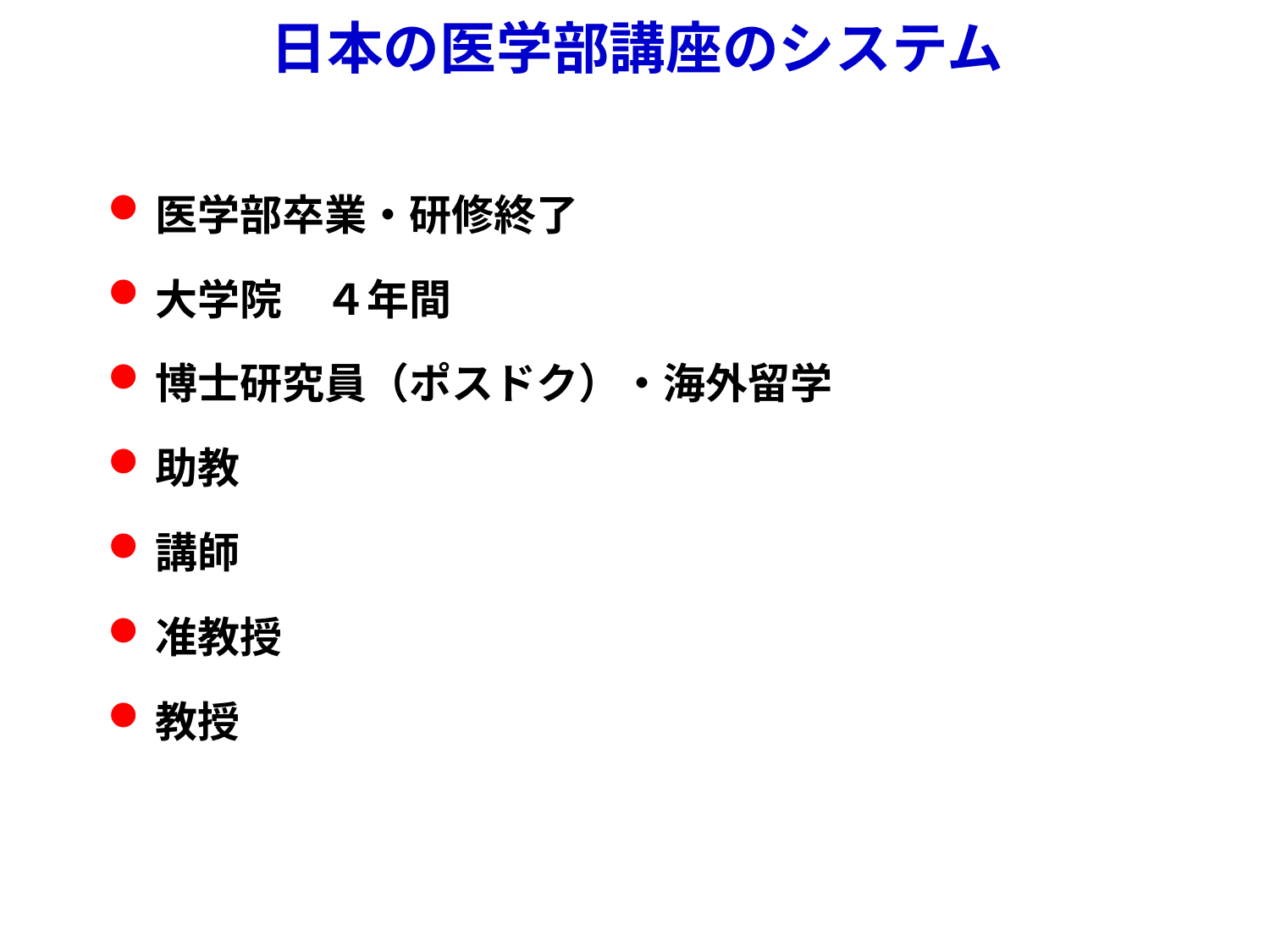

日本の医学部講座のシステム
医学部卒業・研修終了
大学院　４年間
博士研究員（ポスドク）・海外留学
助教
講師
准教授
教授